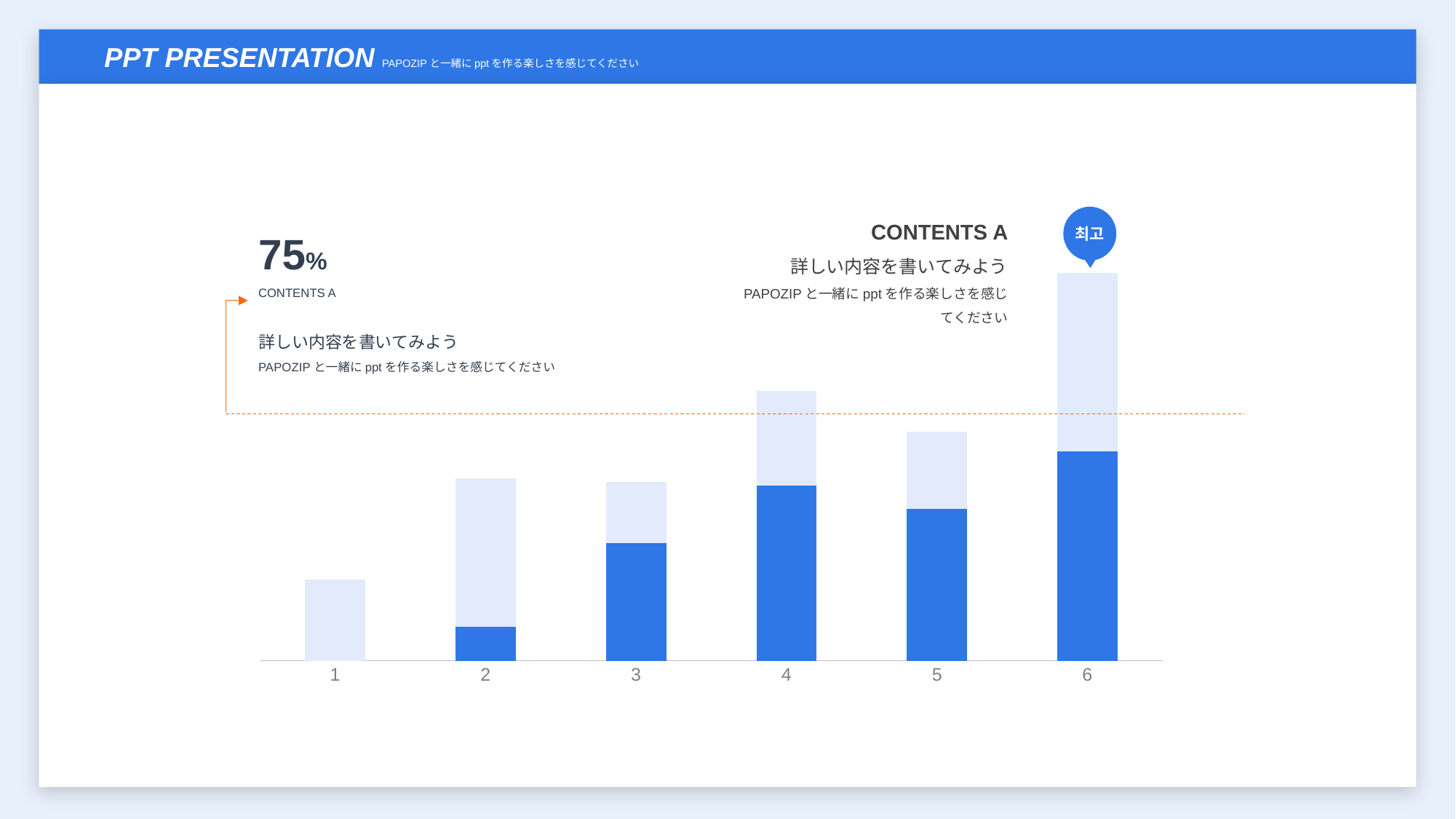

PPT PRESENTATION PAPOZIPと一緒にpptを作る楽しさを感じてください

### Chart

| Category | 계열 1 | 계열 2 |
|---|---|---|
| 1 | 0.0 | 2.4 |
| 2 | 1.0 | 4.4 |
| 3 | 3.5 | 1.8 |
| 4 | 5.2 | 2.8 |
| 5 | 4.5 | 2.3 |
| 6 | 6.2 | 5.3 |
CONTENTS A
詳しい内容を書いてみよう
PAPOZIPと一緒にpptを作る楽しさを感じてください
최고
75%
CONTENTS A

詳しい内容を書いてみよう
PAPOZIPと一緒にpptを作る楽しさを感じてください